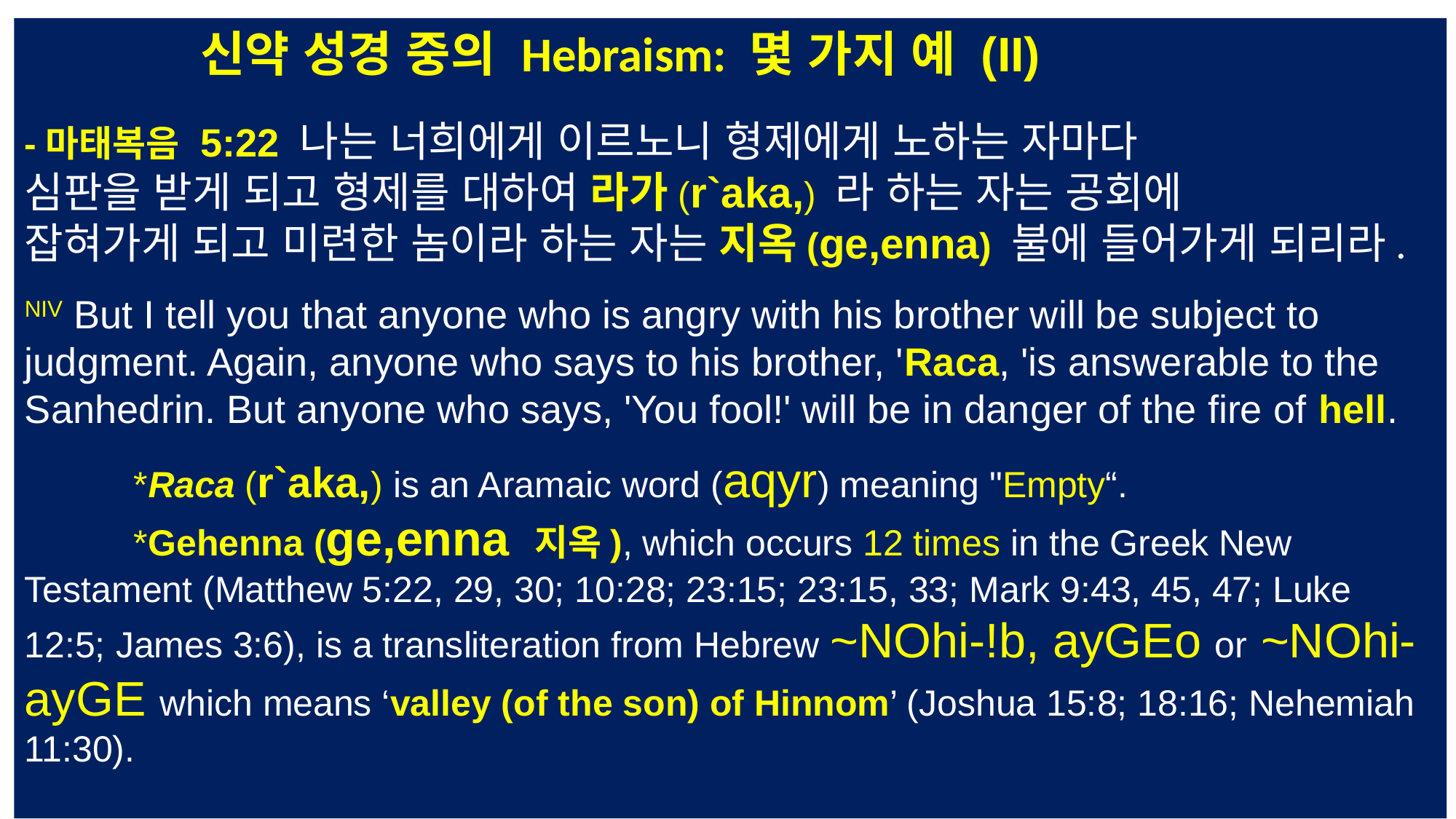

신약 성경 중의 Hebraism: 몇 가지 예 (II)

-마태복음 5:22 나는 너희에게 이르노니 형제에게 노하는 자마다
심판을 받게 되고 형제를 대하여 라가(r`aka,) 라 하는 자는 공회에
잡혀가게 되고 미련한 놈이라 하는 자는 지옥(ge,enna) 불에 들어가게 되리라.

NIV But I tell you that anyone who is angry with his brother will be subject to judgment. Again, anyone who says to his brother, 'Raca, 'is answerable to the Sanhedrin. But anyone who says, 'You fool!' will be in danger of the fire of hell.

	*Raca (r`aka,) is an Aramaic word (aqyr) meaning "Empty“.
 	*Gehenna (ge,enna 지옥), which occurs 12 times in the Greek New Testament (Matthew 5:22, 29, 30; 10:28; 23:15; 23:15, 33; Mark 9:43, 45, 47; Luke 12:5; James 3:6), is a transliteration from Hebrew ~NOhi-!b, ayGEo or ~NOhi-ayGE which means ‘valley (of the son) of Hinnom’ (Joshua 15:8; 18:16; Nehemiah 11:30).